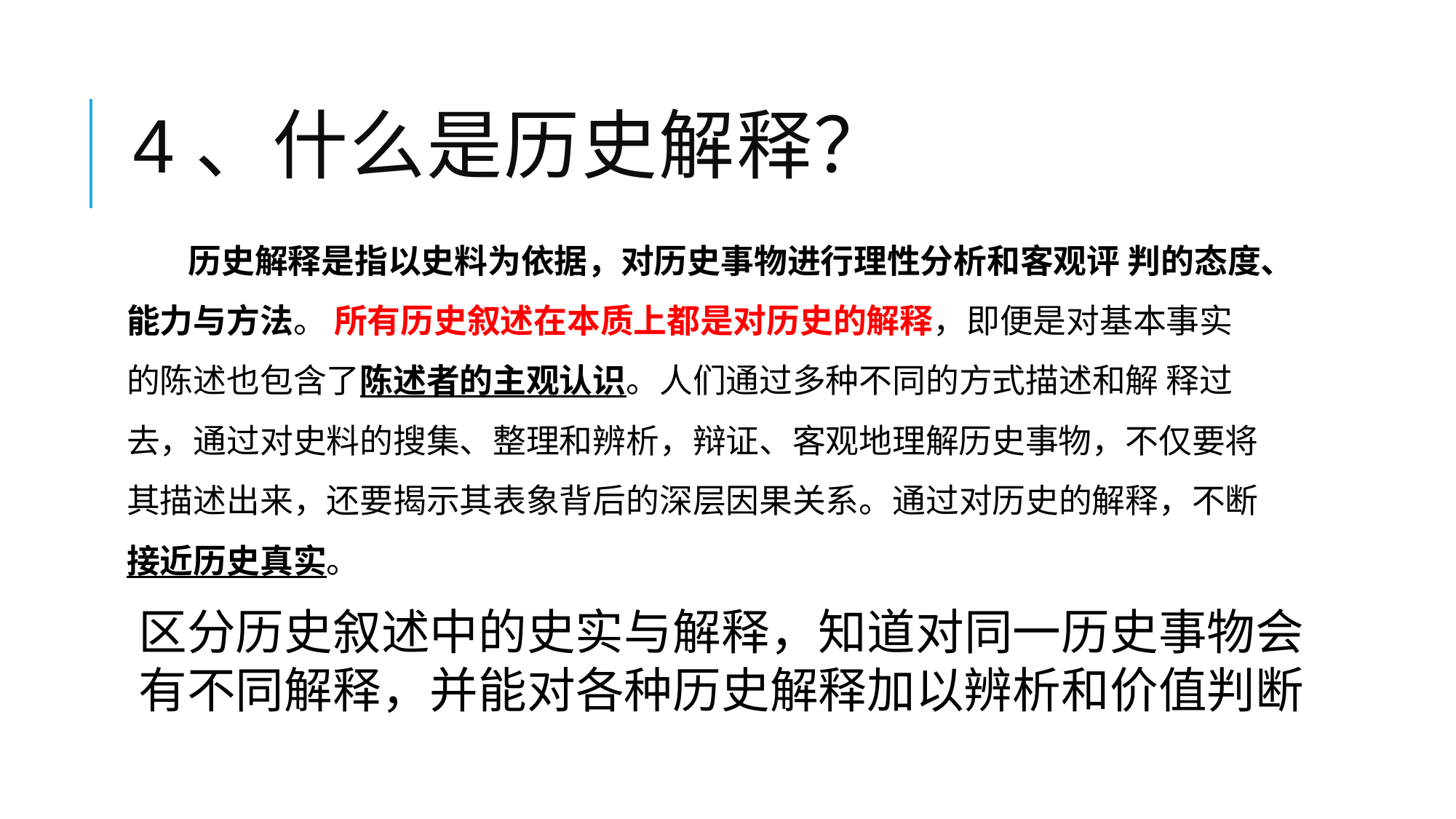

# 4、什么是历史解释？
       历史解释是指以史料为依据，对历史事物进行理性分析和客观评 判的态度、能力与方法。 所有历史叙述在本质上都是对历史的解释，即便是对基本事实的陈述也包含了陈述者的主观认识。人们通过多种不同的方式描述和解 释过去，通过对史料的搜集、整理和辨析，辩证、客观地理解历史事物，不仅要将其描述出来，还要揭示其表象背后的深层因果关系。通过对历史的解释，不断接近历史真实。
区分历史叙述中的史实与解释，知道对同一历史事物会有不同解释，并能对各种历史解释加以辨析和价值判断